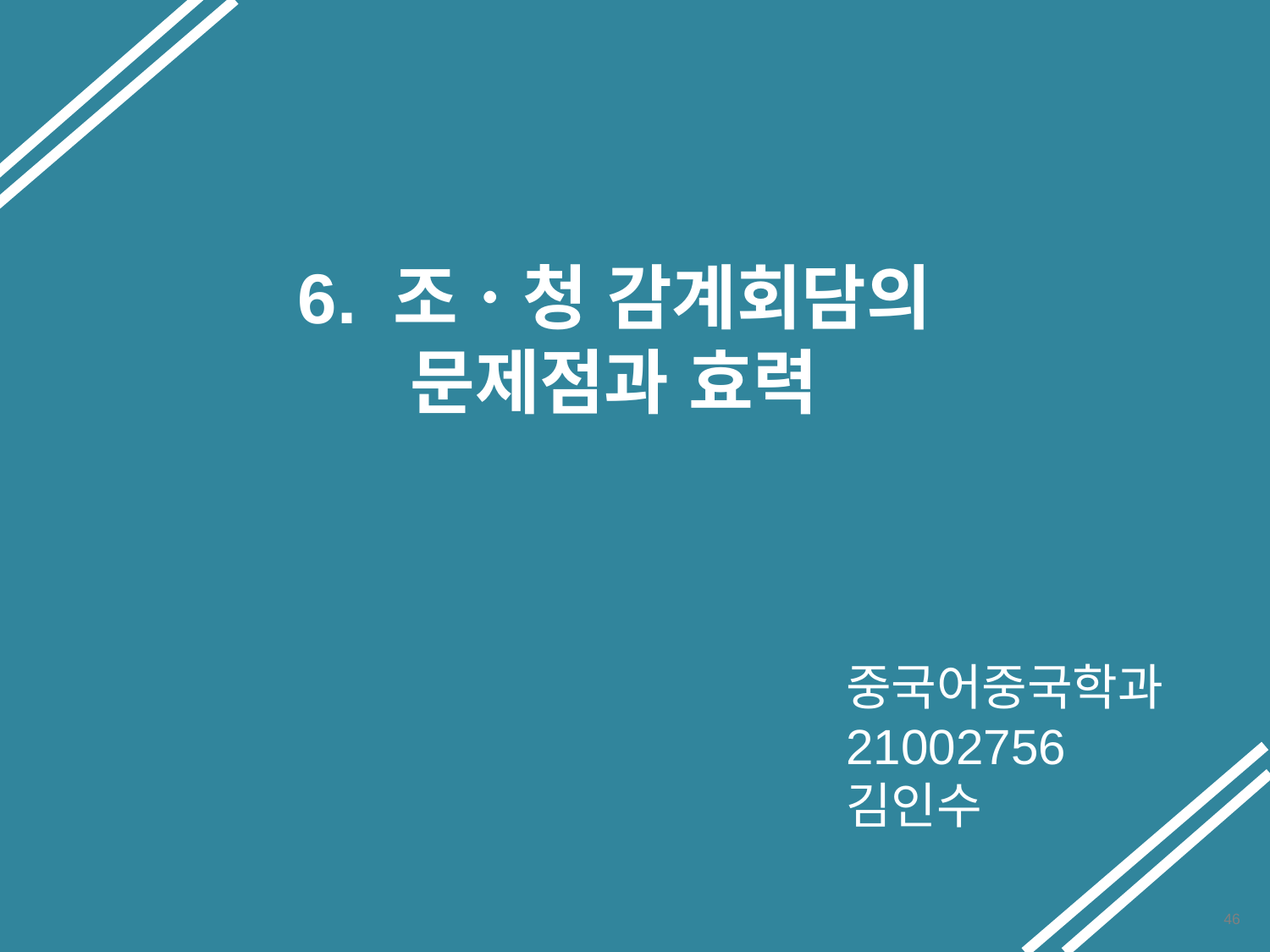

6. 조ㆍ청 감계회담의 문제점과 효력
중국어중국학과21002756
김인수